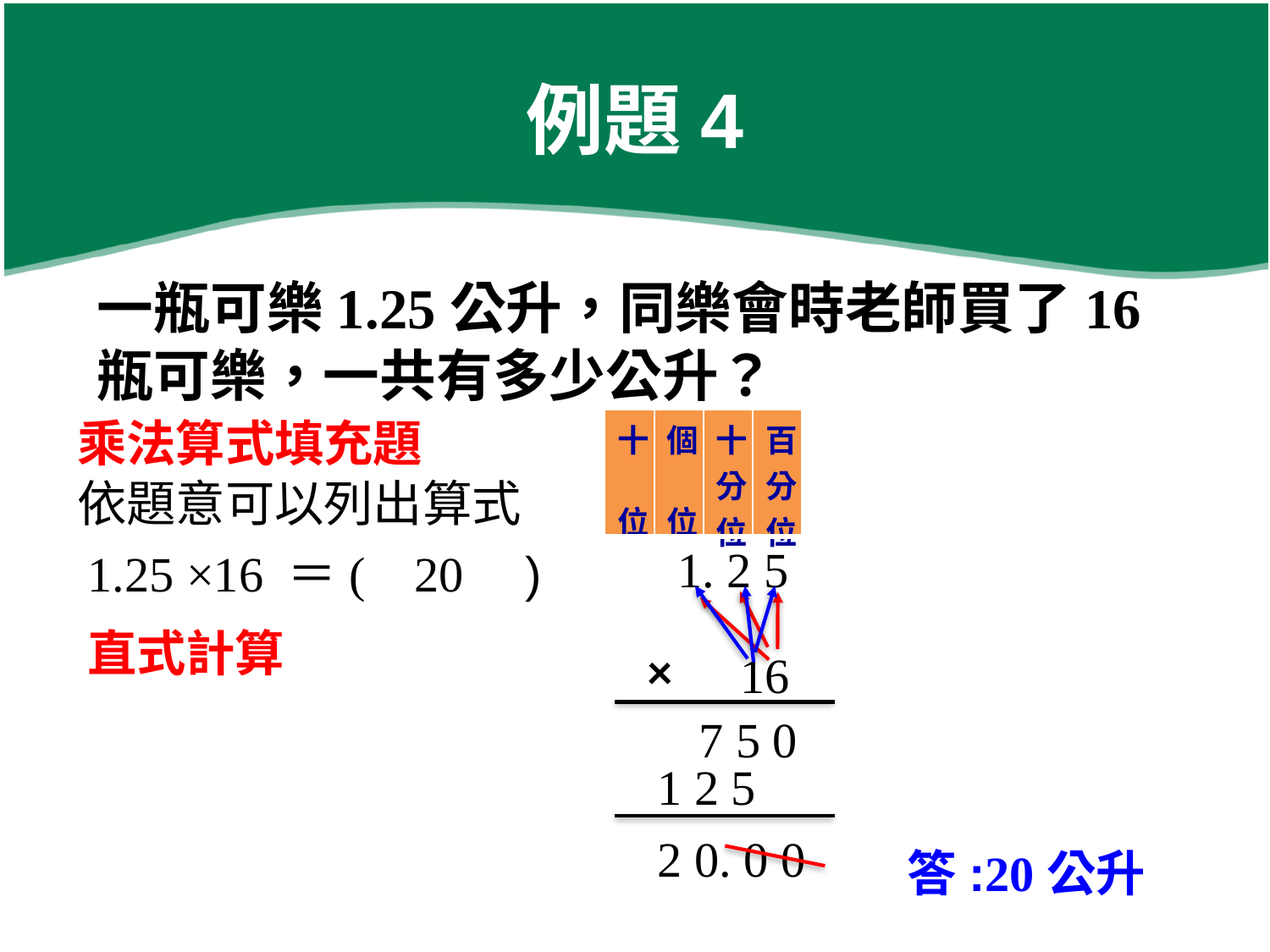

# 例題4
一瓶可樂1.25公升，同樂會時老師買了16瓶可樂，一共有多少公升？
乘法算式填充題
| 十 位 | 個 位 | 十 分 位 | 百 分 位 |
| --- | --- | --- | --- |
依題意可以列出算式
1. 2 5
1.25 ×16 ＝(             )
20
直式計算
×
16
     7 5 0
1 2 5
2 0. 0 0
答:20公升